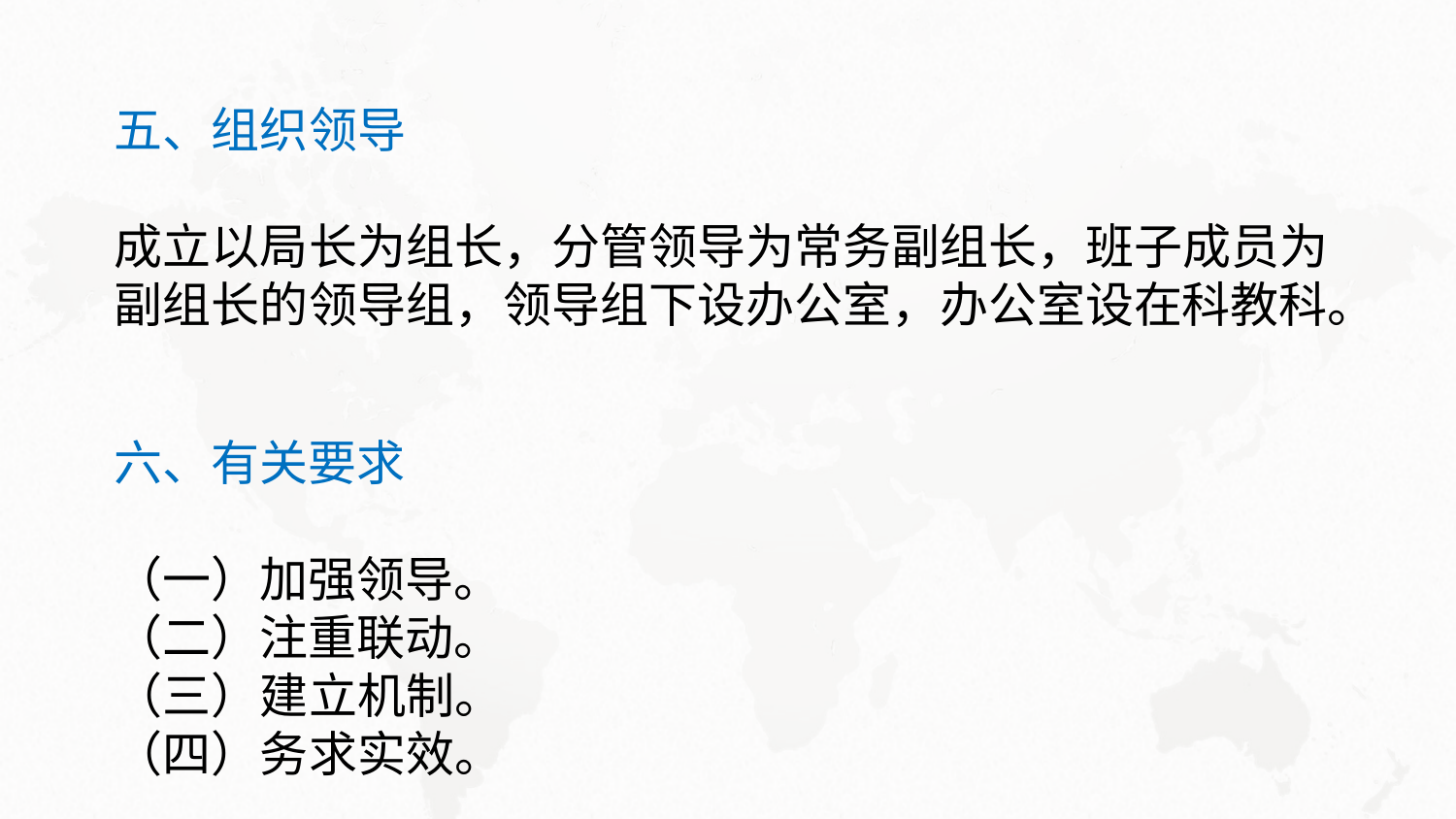

五、组织领导

成立以局长为组长，分管领导为常务副组长，班子成员为副组长的领导组，领导组下设办公室，办公室设在科教科。
六、有关要求

（一）加强领导。
（二）注重联动。
（三）建立机制。
（四）务求实效。